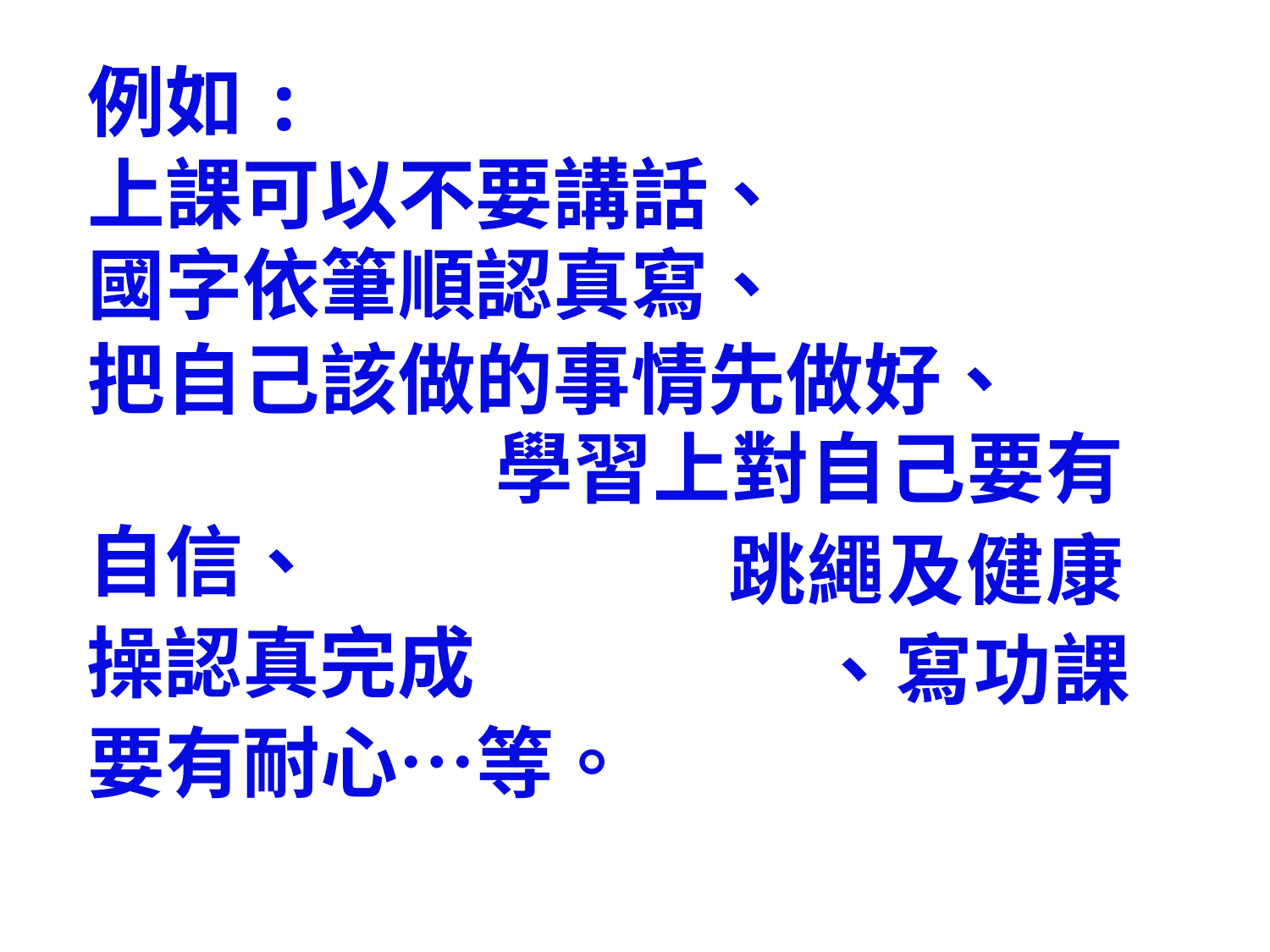

例如:
上課可以不要講話、
國字依筆順認真寫、
把自己該做的事情先做好、
                     學習上對自己要有自信、
                                跳繩及健康操認真完成
                                     、寫功課要有耐心…等。